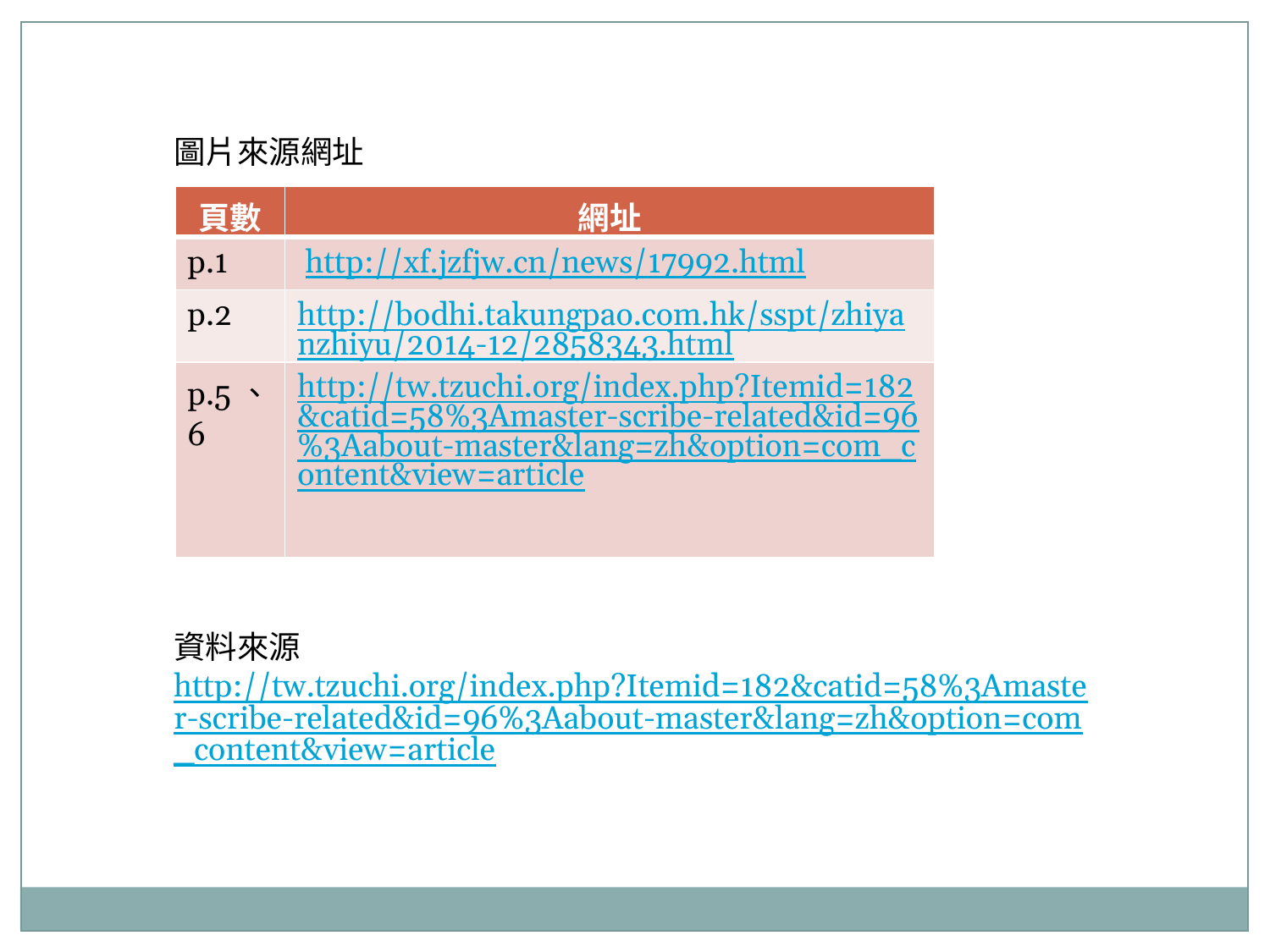

圖片來源網址

資料來源
http://tw.tzuchi.org/index.php?Itemid=182&catid=58%3Amaster-scribe-related&id=96%3Aabout-master&lang=zh&option=com_content&view=article

| 頁數 | 網址 |
| --- | --- |
| p.1 | http://xf.jzfjw.cn/news/17992.html |
| p.2 | http://bodhi.takungpao.com.hk/sspt/zhiyanzhiyu/2014-12/2858343.html |
| p.5、6 | http://tw.tzuchi.org/index.php?Itemid=182&catid=58%3Amaster-scribe-related&id=96%3Aabout-master&lang=zh&option=com\_content&view=article |